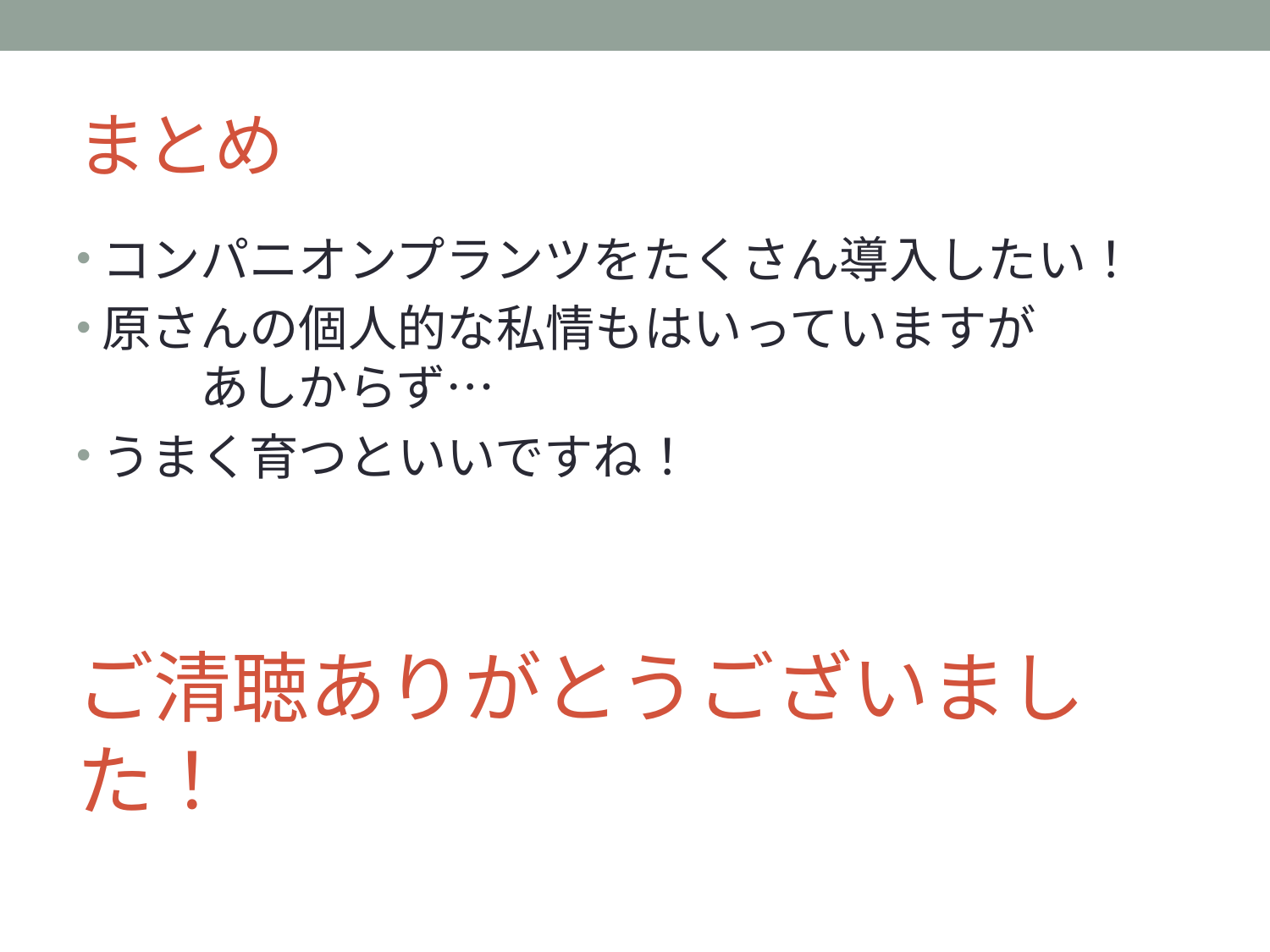

# まとめ
コンパニオンプランツをたくさん導入したい！
原さんの個人的な私情もはいっていますが　　　　　あしからず…
うまく育つといいですね！

ご清聴ありがとうございました！